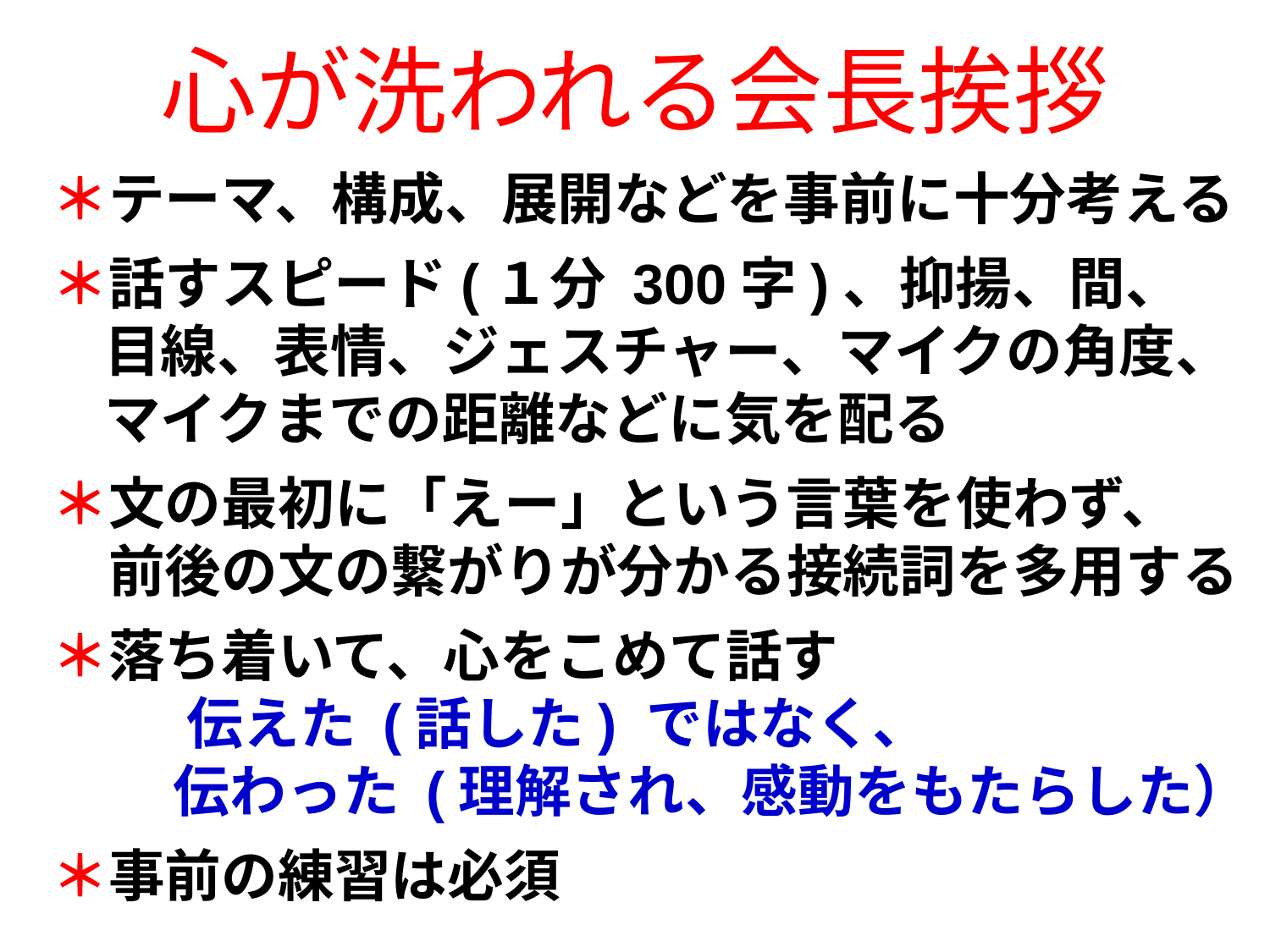

心が洗われる会長挨拶
＊テーマ、構成、展開などを事前に十分考える

＊話すスピード(１分 300字)、抑揚、間、
   目線、表情、ジェスチャー、マイクの角度、
   マイクまでの距離などに気を配る

＊文の最初に「えー」という言葉を使わず、
　前後の文の繋がりが分かる接続詞を多用する

＊落ち着いて、心をこめて話す
  　 伝えた (話した) ではなく、
　   伝わった (理解され、感動をもたらした）

＊事前の練習は必須